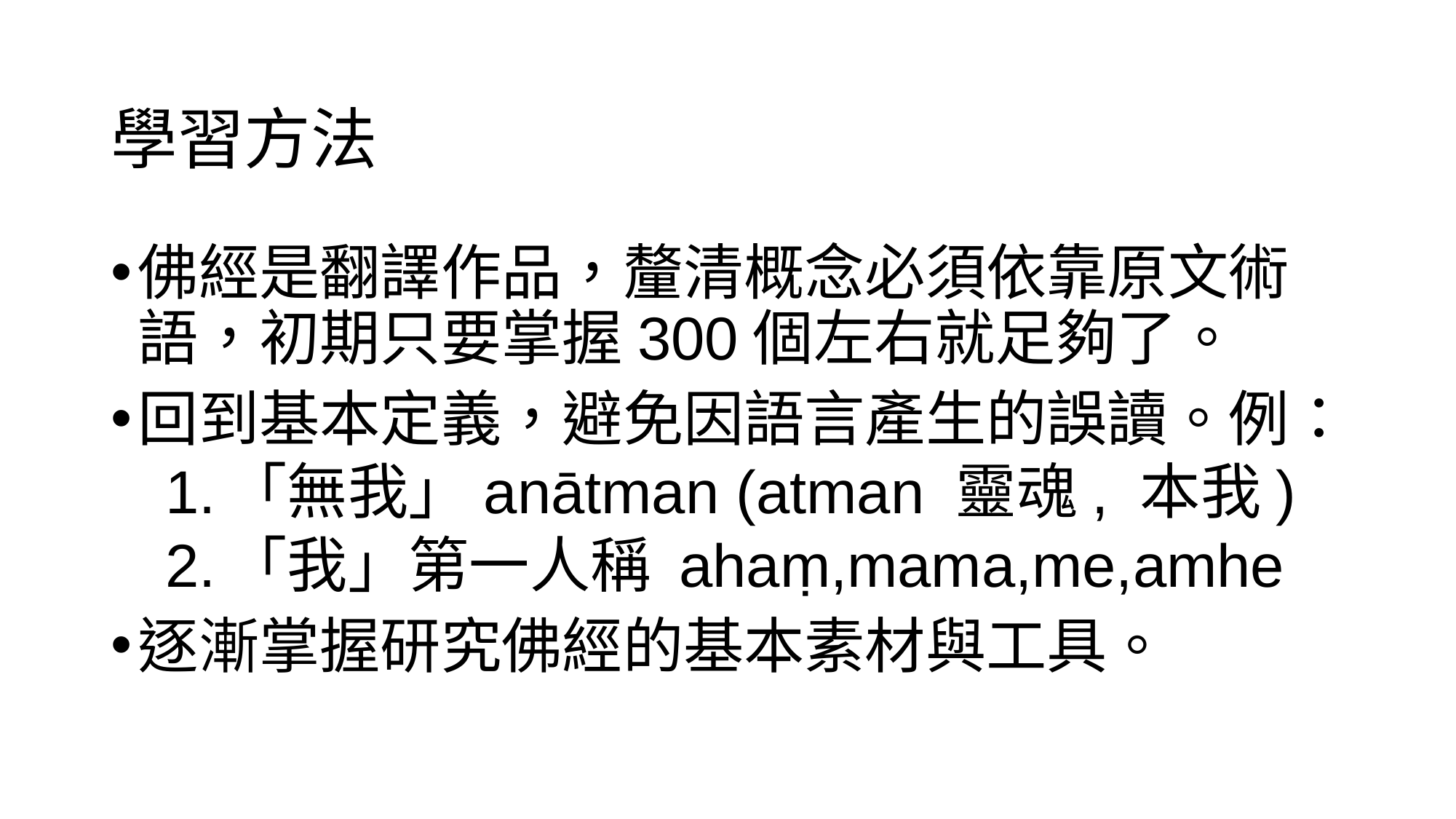

# 學習方法
佛經是翻譯作品，釐清概念必須依靠原文術語，初期只要掌握300個左右就足夠了。
回到基本定義，避免因語言產生的誤讀。例：
「無我」anātman (atman 靈魂, 本我)
「我」第一人稱 ahaṃ,mama,me,amhe
逐漸掌握研究佛經的基本素材與工具。